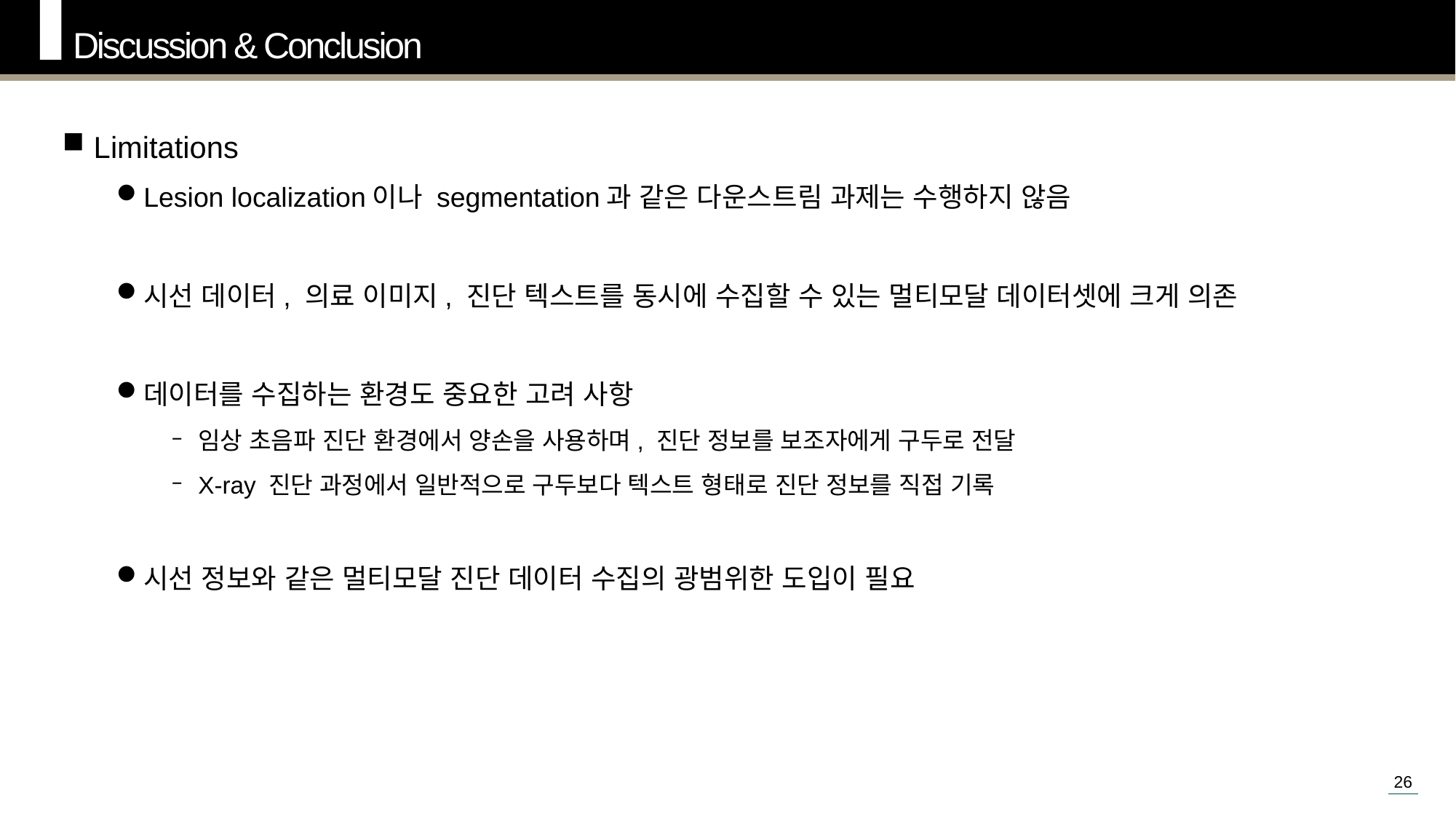

Discussion & Conclusion
Limitations
Lesion localization이나 segmentation과 같은 다운스트림 과제는 수행하지 않음

시선 데이터, 의료 이미지, 진단 텍스트를 동시에 수집할 수 있는 멀티모달 데이터셋에 크게 의존

데이터를 수집하는 환경도 중요한 고려 사항
임상 초음파 진단 환경에서 양손을 사용하며, 진단 정보를 보조자에게 구두로 전달
X-ray 진단 과정에서 일반적으로 구두보다 텍스트 형태로 진단 정보를 직접 기록

시선 정보와 같은 멀티모달 진단 데이터 수집의 광범위한 도입이 필요